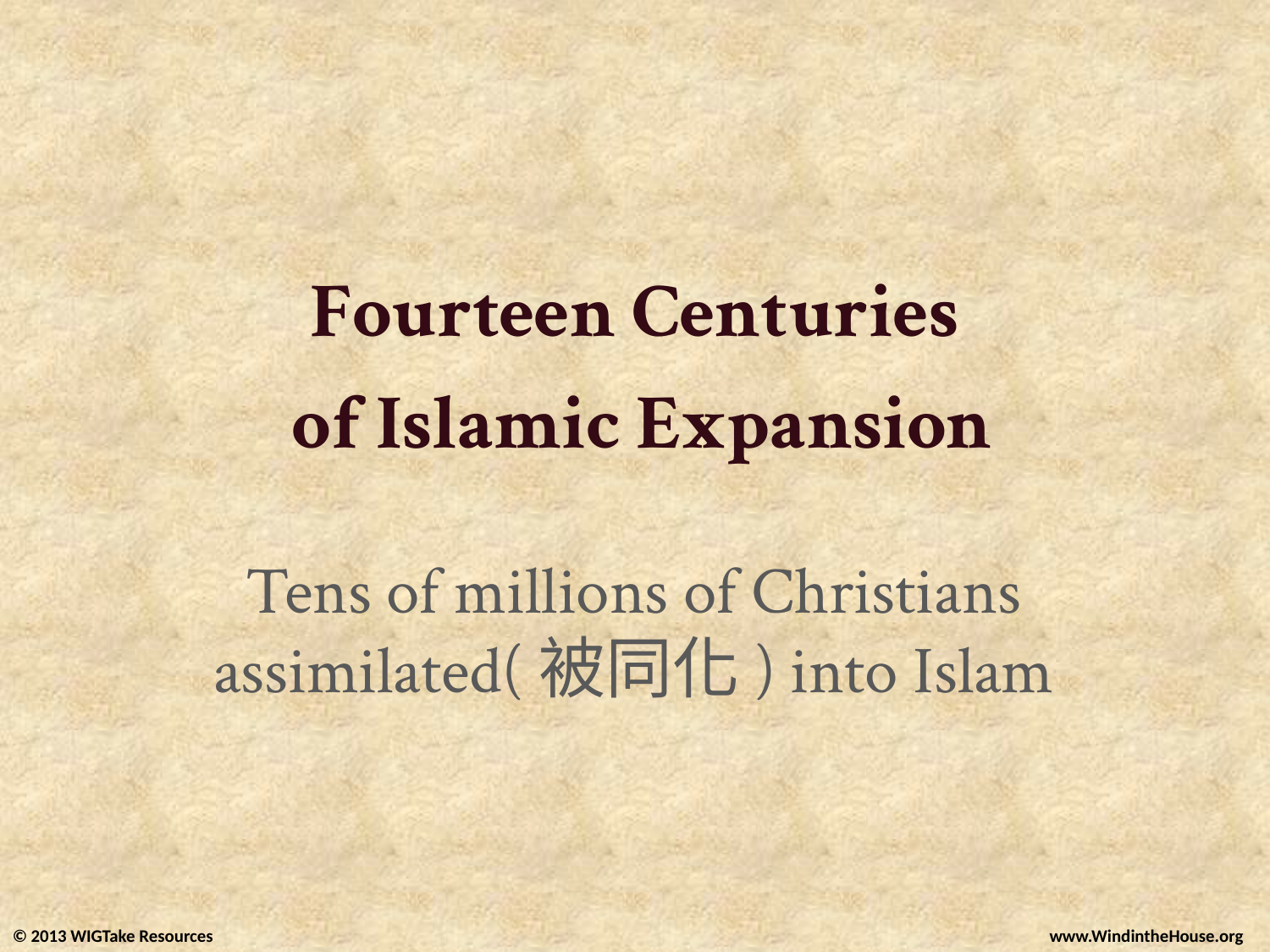

# Fourteen Centuries of Islamic Expansion
Tens of millions of Christians assimilated(被同化) into Islam
© 2013 WIGTake Resources
www.WindintheHouse.org